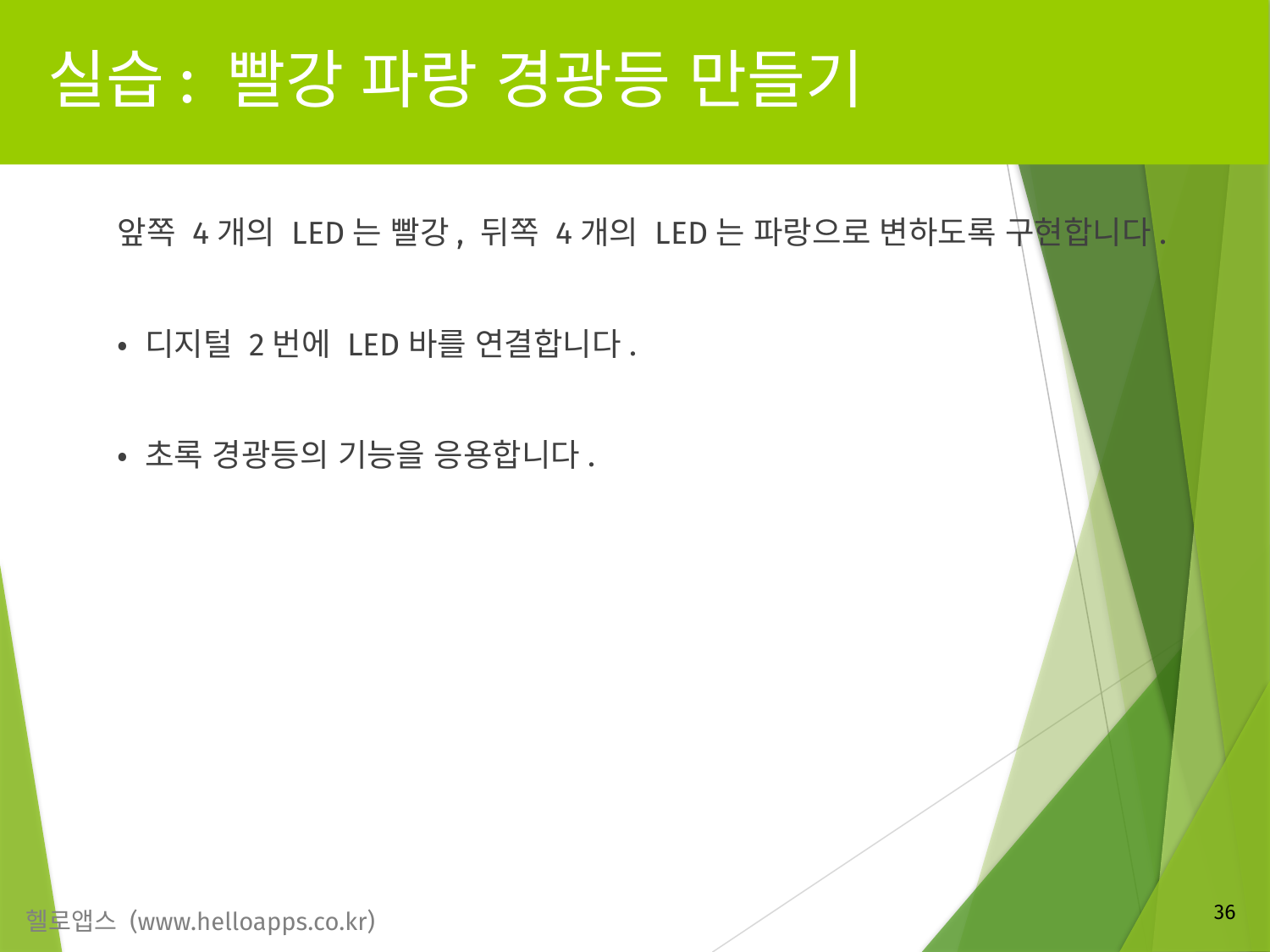

# 실습: 빨강 파랑 경광등 만들기
앞쪽 4개의 LED는 빨강, 뒤쪽 4개의 LED는 파랑으로 변하도록 구현합니다.

• 디지털 2번에 LED바를 연결합니다.

• 초록 경광등의 기능을 응용합니다.
36